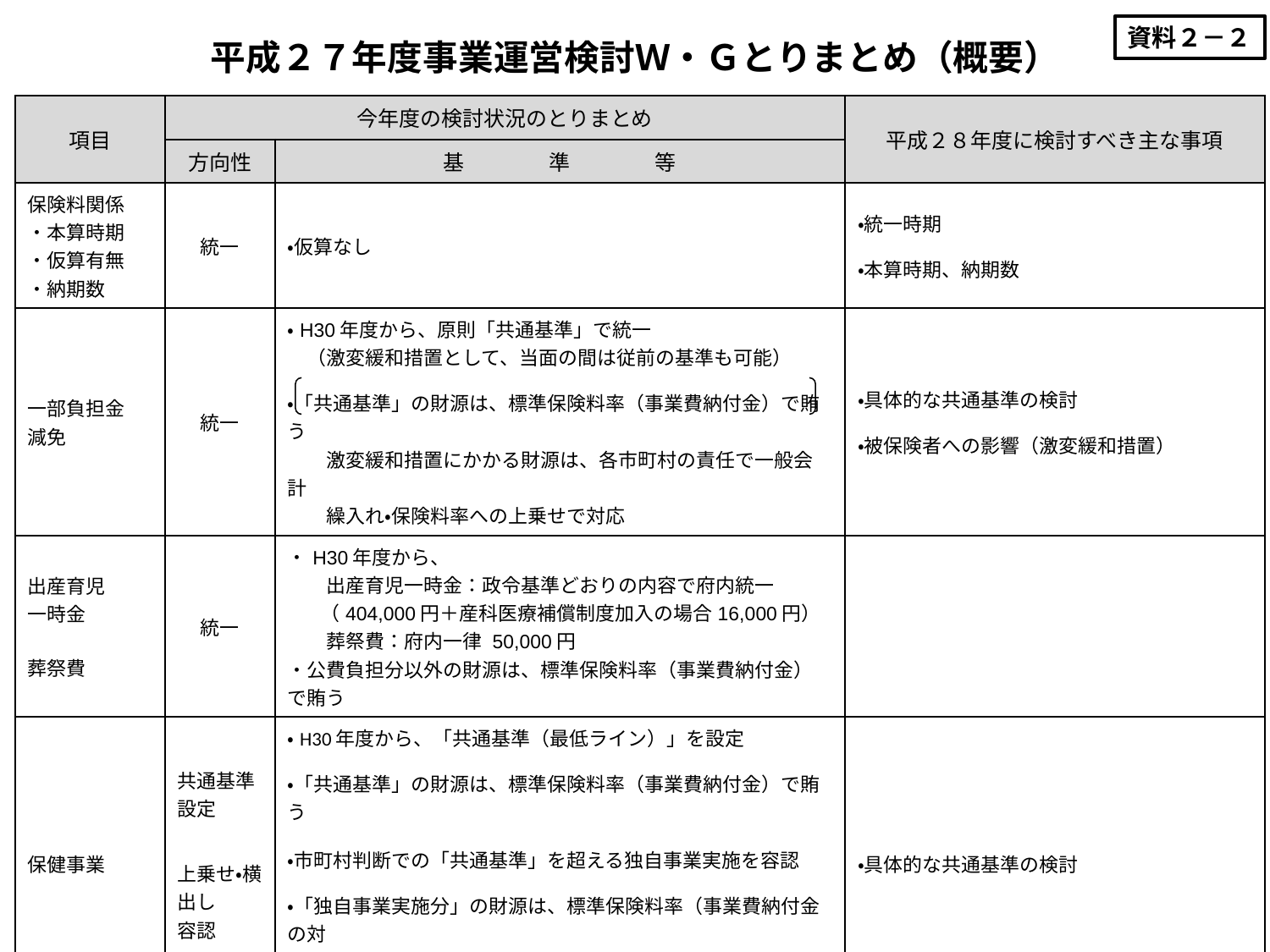

資料２－２
# 平成２７年度事業運営検討Ｗ・Ｇとりまとめ（概要）
| 項目 | 今年度の検討状況のとりまとめ |  | 平成２８年度に検討すべき主な事項 |
| --- | --- | --- | --- |
|  | 方向性 | 基　　　　準　　　　等 |  |
| 保険料関係 ・本算時期 ・仮算有無 ・納期数 | 統一 | ・仮算なし | ・統一時期 ・本算時期、納期数 |
| 一部負担金 減免 | 統一 | ・H30年度から、原則「共通基準」で統一 　（激変緩和措置として、当面の間は従前の基準も可能） ・「共通基準」の財源は、標準保険料率（事業費納付金）で賄う 　　激変緩和措置にかかる財源は、各市町村の責任で一般会計 　　繰入れ・保険料率への上乗せで対応 | ・具体的な共通基準の検討 ・被保険者への影響（激変緩和措置） |
| 出産育児 一時金 葬祭費 | 統一 | ・H30年度から、 　　出産育児一時金：政令基準どおりの内容で府内統一 　 （404,000円＋産科医療補償制度加入の場合16,000円） 　　葬祭費：府内一律 50,000円 ・公費負担分以外の財源は、標準保険料率（事業費納付金）で賄う |  |
| 保健事業 | 共通基準設定 上乗せ・横出し 容認 | ・H30年度から、「共通基準（最低ライン）」を設定 ・「共通基準」の財源は、標準保険料率（事業費納付金）で賄う ・市町村判断での「共通基準」を超える独自事業実施を容認 ・「独自事業実施分」の財源は、標準保険料率（事業費納付金の対　 　象外）で確保　（一般会計繰入れなど他の財源活用も容認） | ・具体的な共通基準の検討 |
| 医療費適正化 （医療費通知、ジェネリック差額通知など） | 共通基準設定の是非を検討 | （検討継続） | ・方向性の決定 ・具体的な共通基準・財源等の検討 ・具体的な共同化の検討 |
| レセプト点検 | 共通基準設定の是非を検討 | （検討継続） | ・方向性の決定 ・具体的な共同化の検討 |